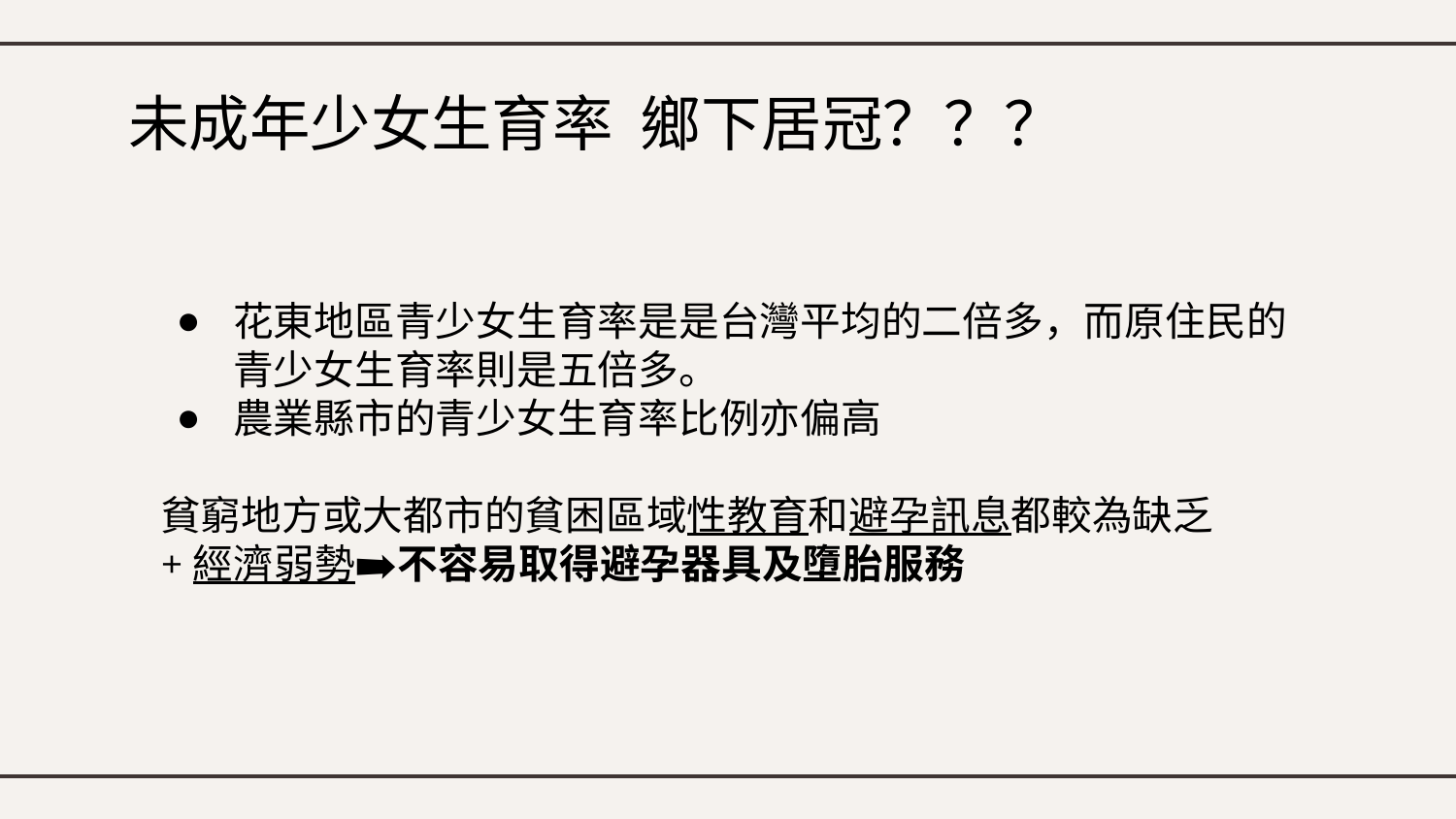

# 未成年少女生育率  鄉下居冠？？？
花東地區青少女生育率是是台灣平均的二倍多，而原住民的青少女生育率則是五倍多。
農業縣市的青少女生育率比例亦偏高

貧窮地方或大都市的貧困區域性教育和避孕訊息都較為缺乏+經濟弱勢➡不容易取得避孕器具及墮胎服務